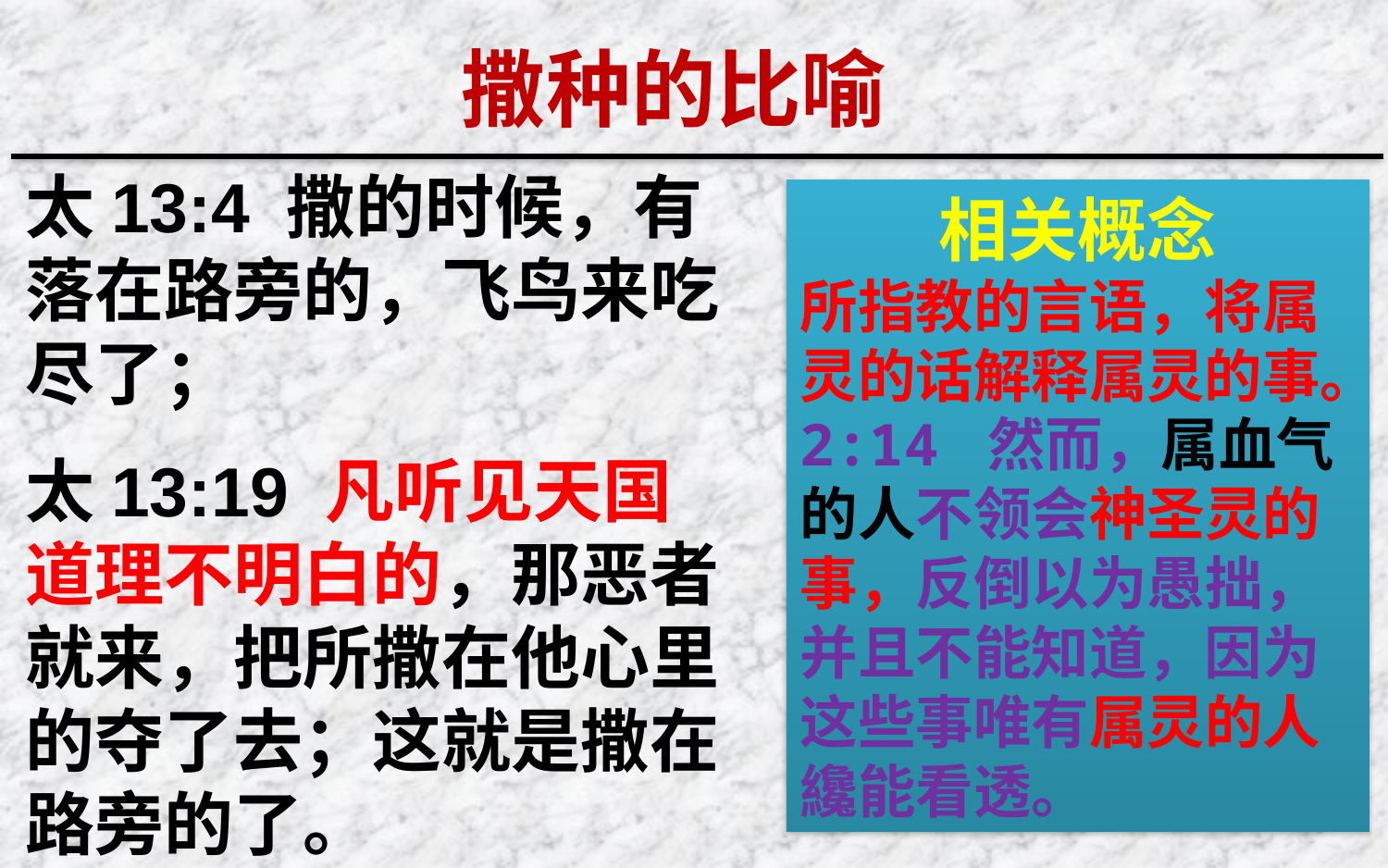

撒种的比喻
太13:4 撒的时候，有落在路旁的，飞鸟来吃尽了；
太13:19 凡听见天国道理不明白的，那恶者就来，把所撒在他心里的夺了去；这就是撒在路旁的了。

相关概念
所指教的言语，将属灵的话解释属灵的事。2:14 然而，属血气的人不领会神圣灵的事，反倒以为愚拙，并且不能知道，因为这些事唯有属灵的人纔能看透。